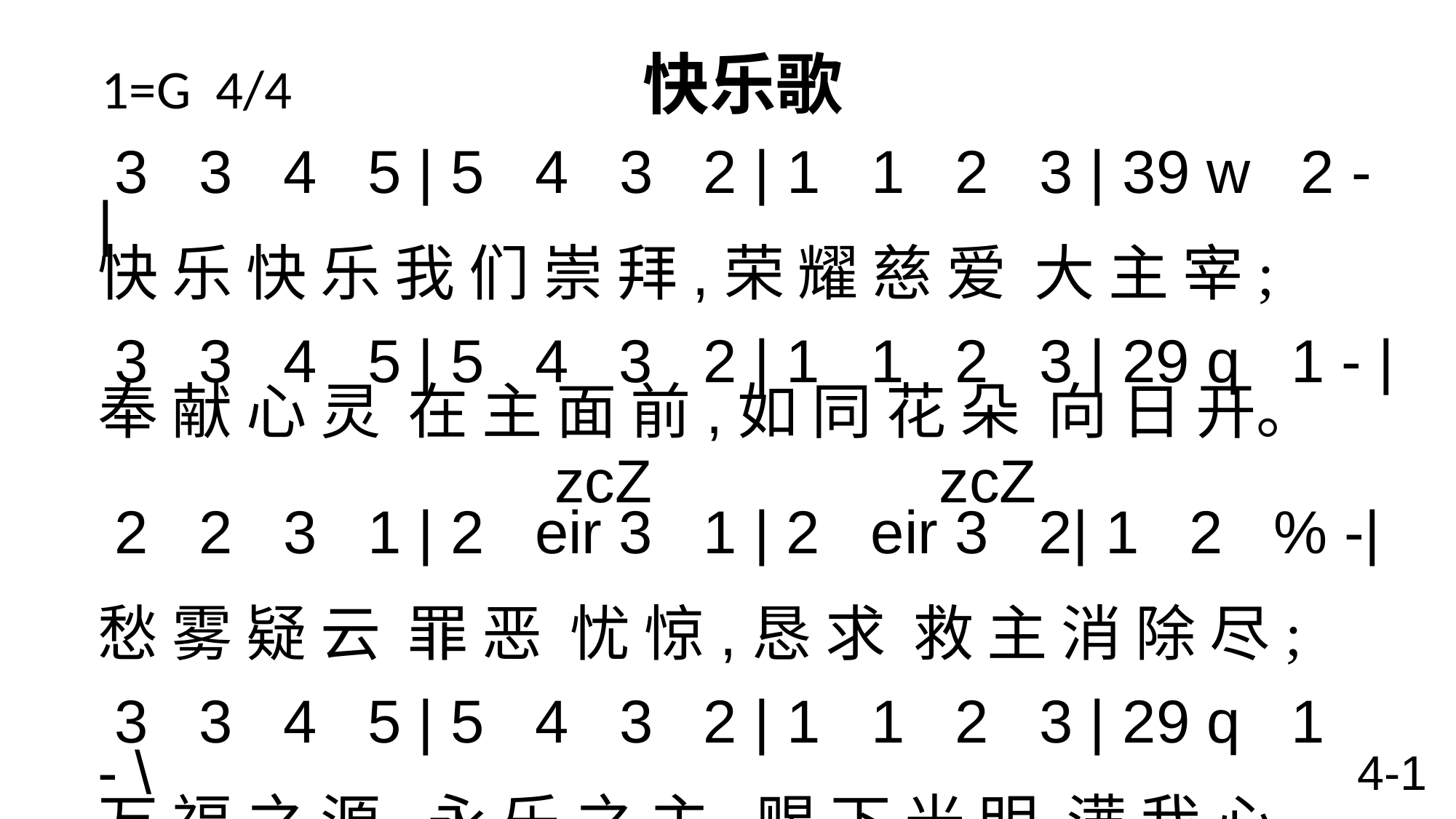

1=G  4/4                       快乐歌
 3   3   4   5 | 5   4   3   2 | 1   1   2   3 | 39 w   2 - |
快 乐 快 乐 我 们 崇 拜,荣 耀 慈 爱  大 主 宰;
3   3   4   5 | 5   4   3   2 | 1   1   2   3 | 29 q   1 - |奉 献 心 灵  在 主 面 前,如 同 花 朵  向 日 开。
                          zcZ                 zcZ
 2   2   3   1 | 2   eir 3   1 | 2   eir 3   2| 1   2   % -|
愁 雾 疑 云  罪 恶  忧 惊,恳 求  救 主 消 除 尽;
 3   3   4   5 | 5   4   3   2 | 1   1   2   3 | 29 q   1 - \
万 福 之 源,永 乐 之 主,赐 下 光 明  满 我 心。
4-1